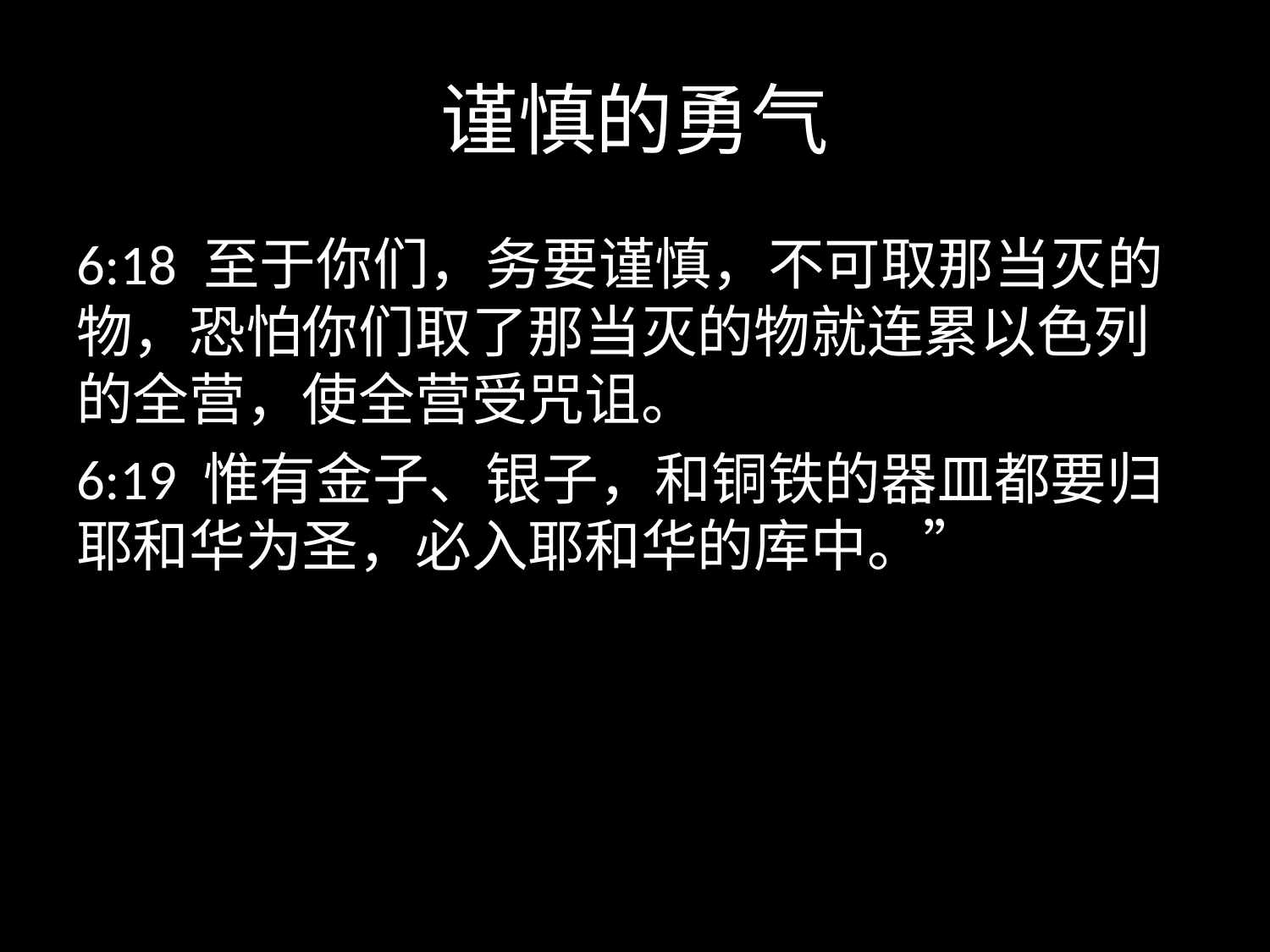

# 谨慎的勇气
6:18 至于你们，务要谨慎，不可取那当灭的物，恐怕你们取了那当灭的物就连累以色列的全营，使全营受咒诅。
6:19 惟有金子、银子，和铜铁的器皿都要归耶和华为圣，必入耶和华的库中。”